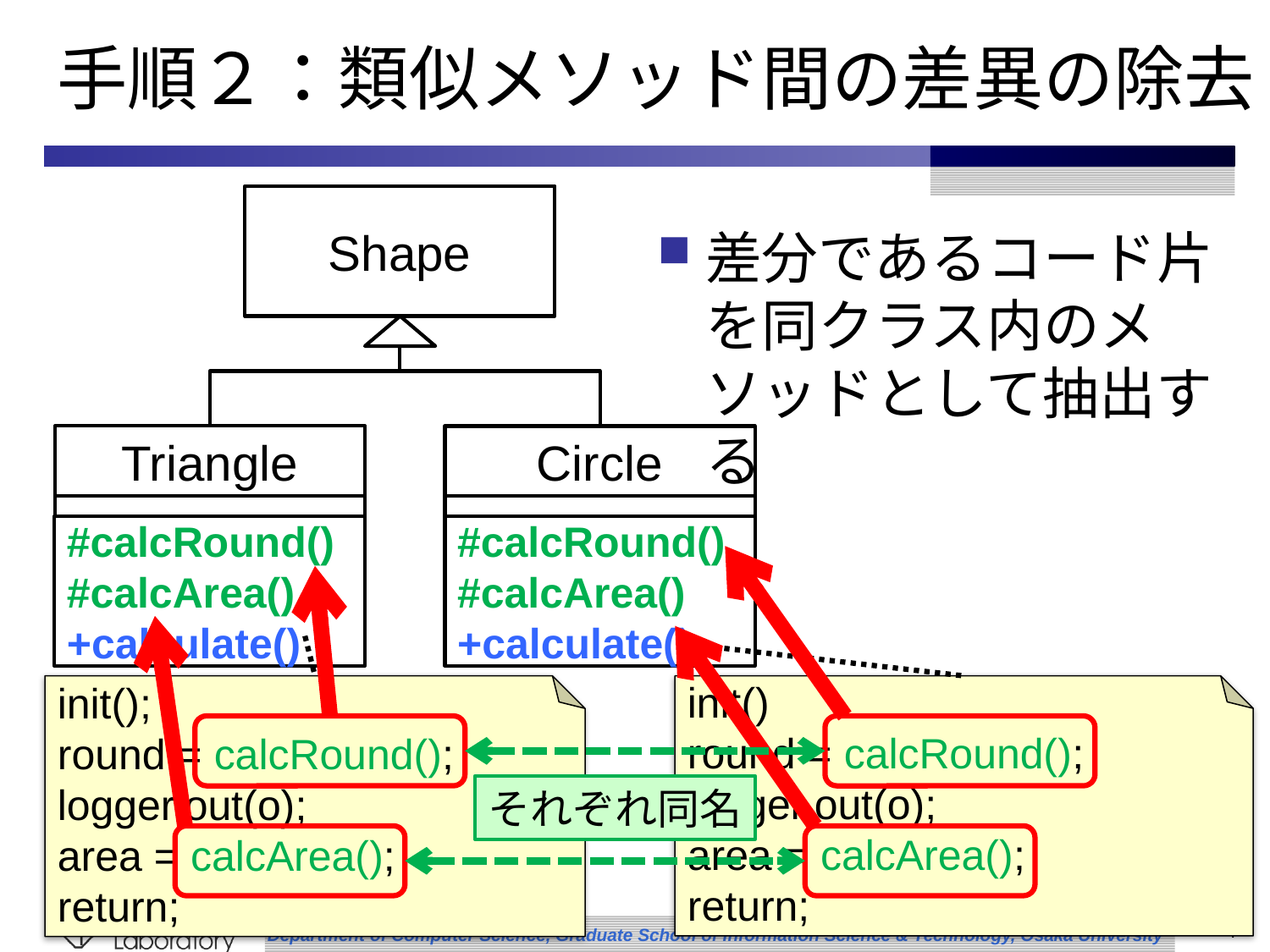

# 手順２：類似メソッド間の差異の除去
Shape
差分であるコード片を同クラス内のメソッドとして抽出する

Triangle
Circle

#calcRound()
#calcArea()
+calculate()
#calcRound()
#calcArea()
+calculate()
init();
round = calcRound();
logger.out(o);
area = calcArea();
return;
init()
round = calcRound();
logger.out(o);
area = calcArea();
return;

それぞれ同名

7